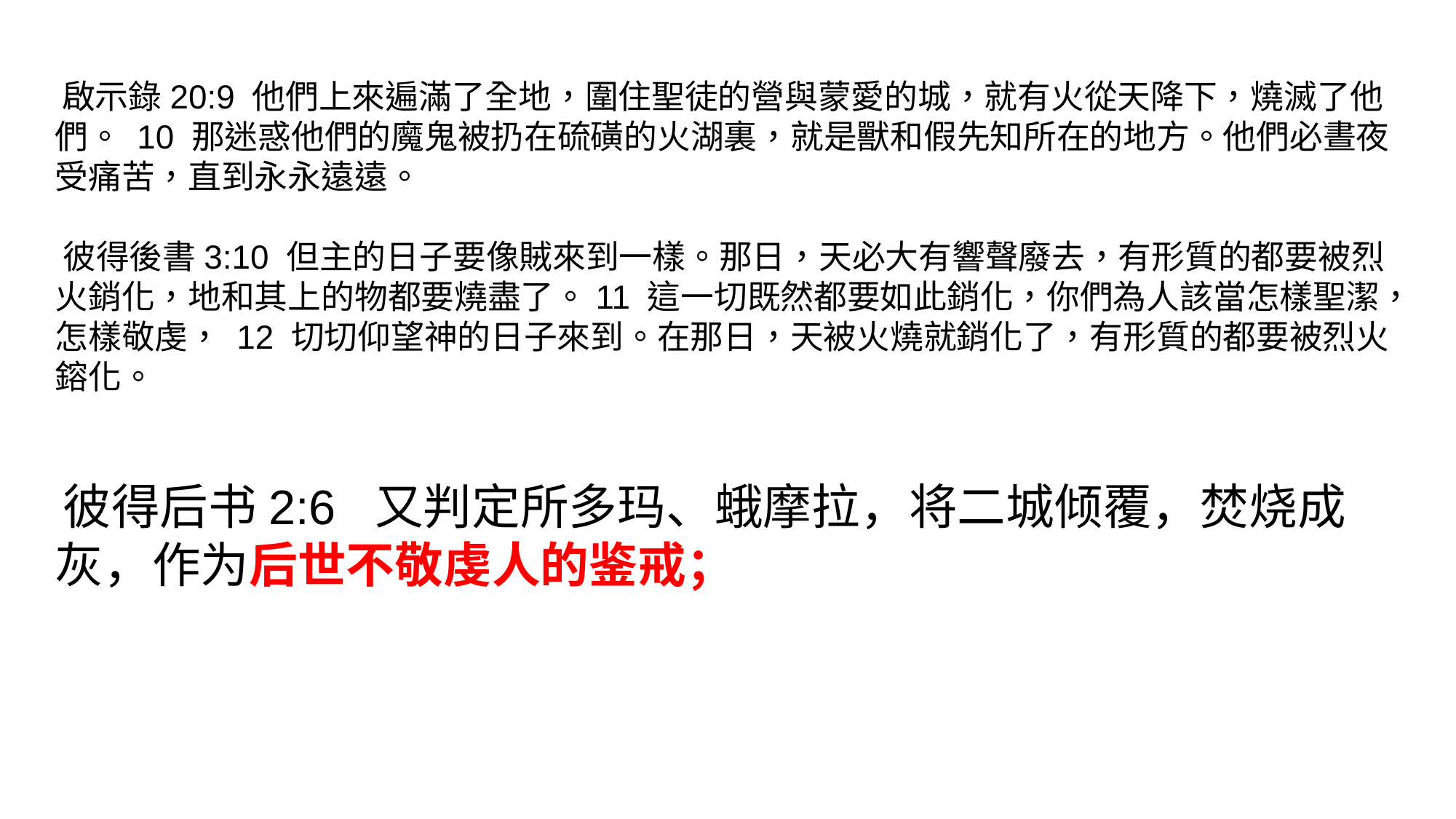

‪‪
‪啟示錄‬20:9 他們上來遍滿了全地，圍住聖徒的營與蒙愛的城，就有火從天降下，燒滅了他們。 10 那迷惑他們的魔鬼被扔在硫磺的火湖裏，就是獸和假先知所在的地方。他們必晝夜受痛苦，直到永永遠遠。

‪彼得後書‬3:10 但主的日子要像賊來到一樣。那日，天必大有響聲廢去，有形質的都要被烈火銷化，地和其上的物都要燒盡了。11 這一切既然都要如此銷化，你們為人該當怎樣聖潔，怎樣敬虔， 12 切切仰望神的日子來到。在那日，天被火燒就銷化了，有形質的都要被烈火鎔化。

‪彼得后书‬2:6  又判定所多玛、蛾摩拉，将二城倾覆，焚烧成灰，作为后世不敬虔人的鉴戒；